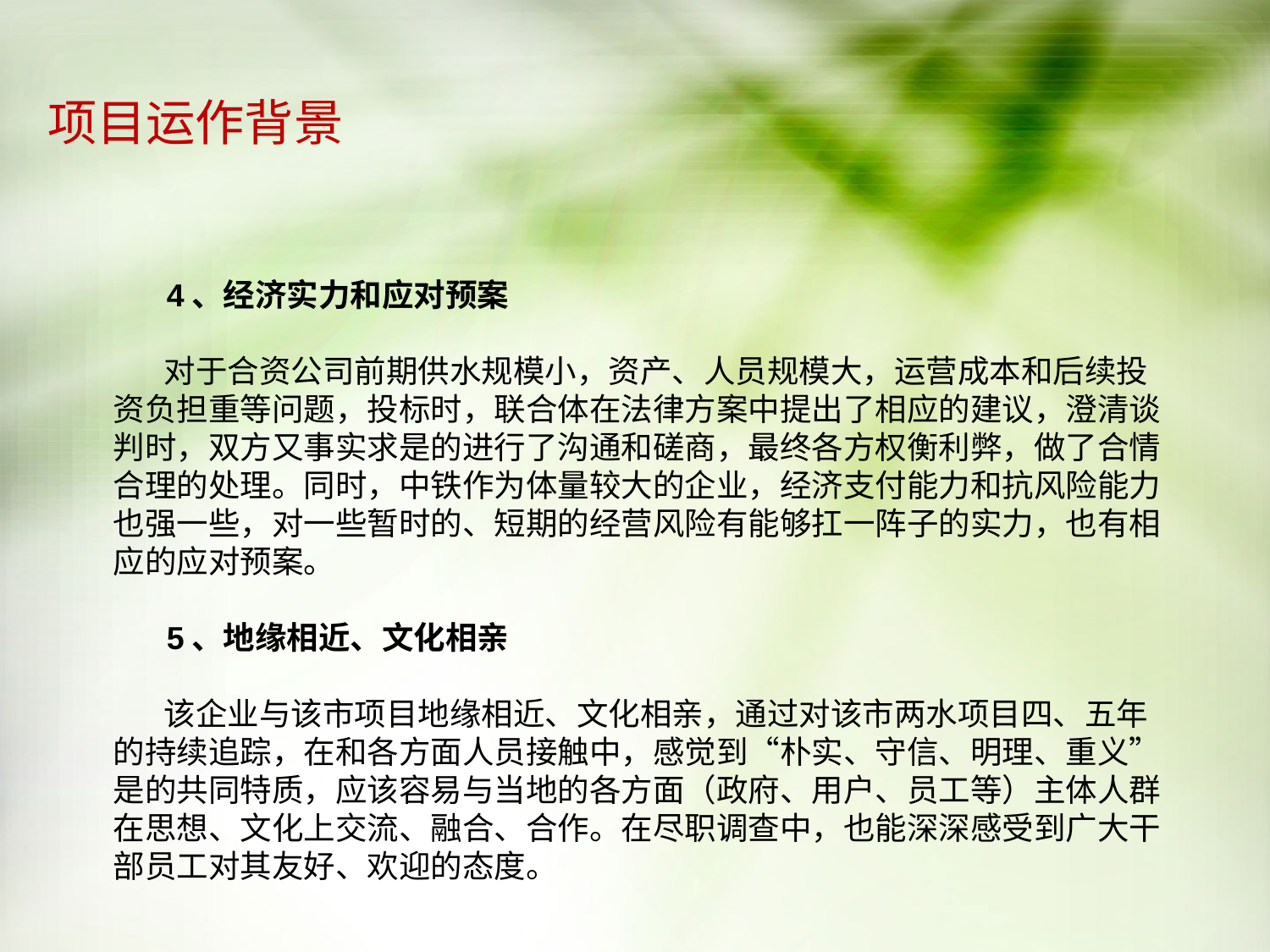

项目运作背景

      4、经济实力和应对预案

      对于合资公司前期供水规模小，资产、人员规模大，运营成本和后续投资负担重等问题，投标时，联合体在法律方案中提出了相应的建议，澄清谈判时，双方又事实求是的进行了沟通和磋商，最终各方权衡利弊，做了合情合理的处理。同时，中铁作为体量较大的企业，经济支付能力和抗风险能力也强一些，对一些暂时的、短期的经营风险有能够扛一阵子的实力，也有相应的应对预案。

      5、地缘相近、文化相亲

      该企业与该市项目地缘相近、文化相亲，通过对该市两水项目四、五年的持续追踪，在和各方面人员接触中，感觉到“朴实、守信、明理、重义”是的共同特质，应该容易与当地的各方面（政府、用户、员工等）主体人群在思想、文化上交流、融合、合作。在尽职调查中，也能深深感受到广大干部员工对其友好、欢迎的态度。